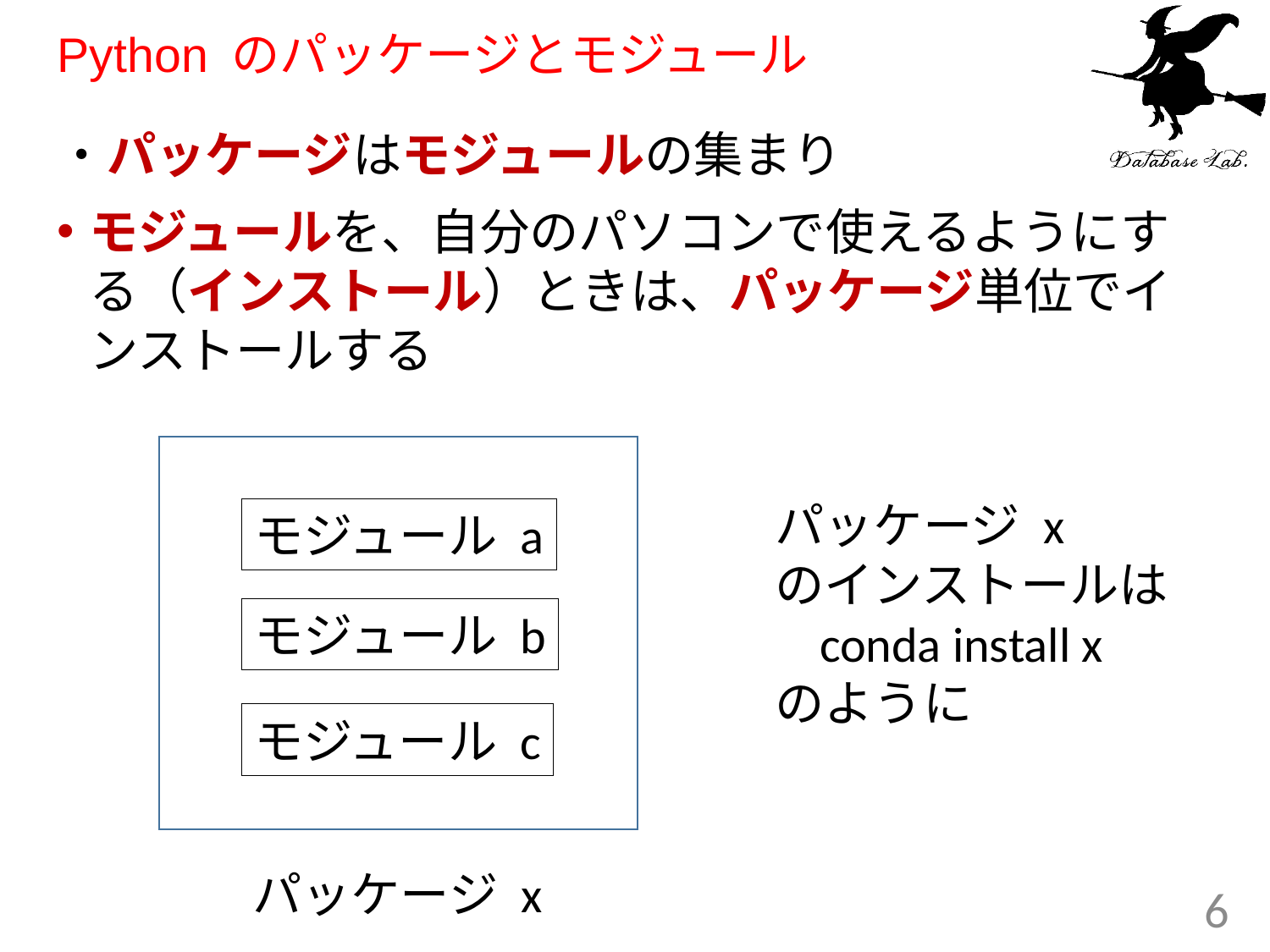

# Python のパッケージとモジュール
・パッケージはモジュールの集まり
モジュールを、自分のパソコンで使えるようにする（インストール）ときは、パッケージ単位でインストールする

パッケージ x
のインストールは
    conda install x
のように
モジュール a
モジュール b
モジュール c
パッケージ x
6